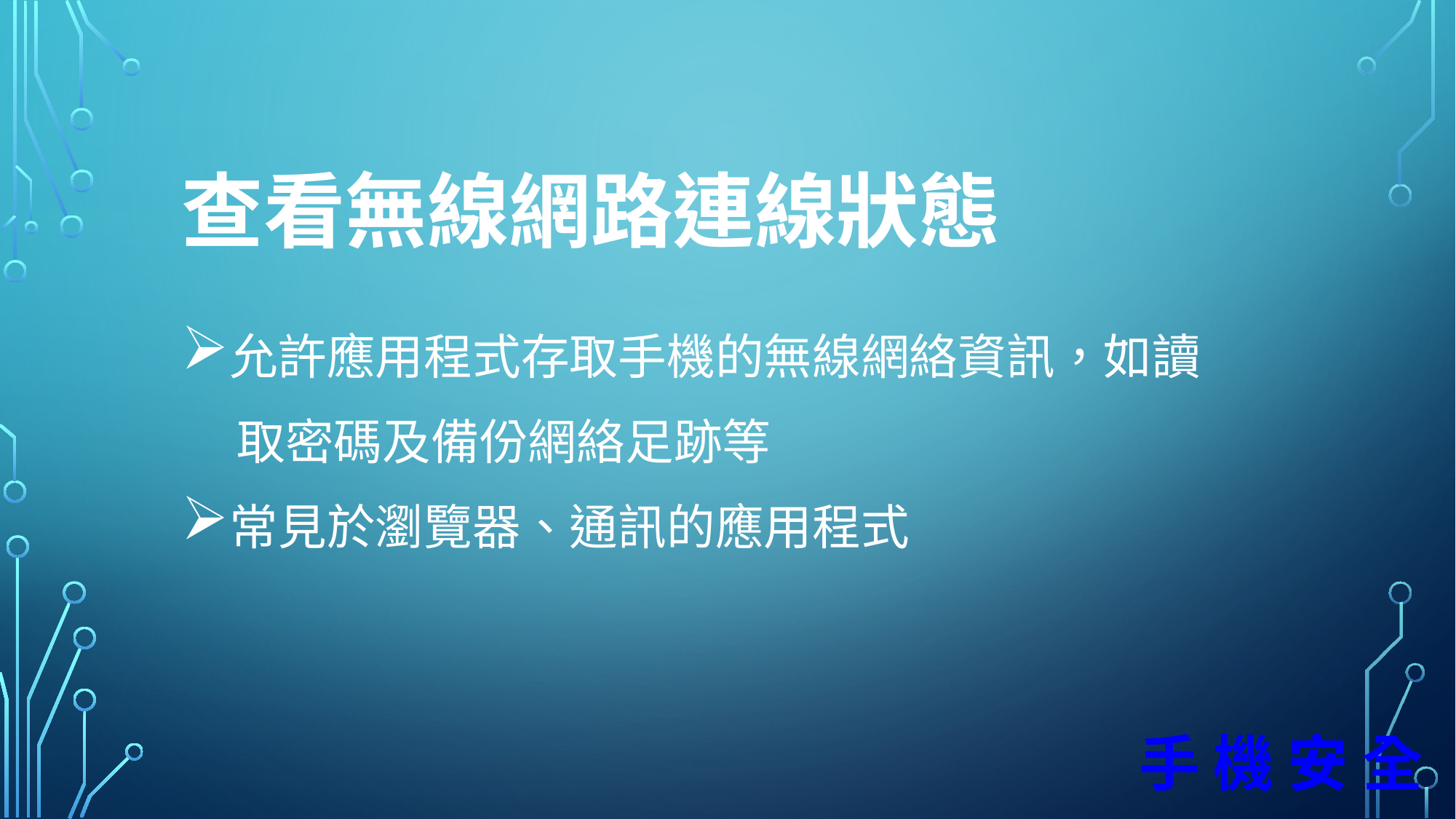

查看無線網路連線狀態
允許應用程式存取手機的無線網絡資訊，如讀
    取密碼及備份網絡足跡等
常見於瀏覽器、通訊的應用程式
手 機 安 全